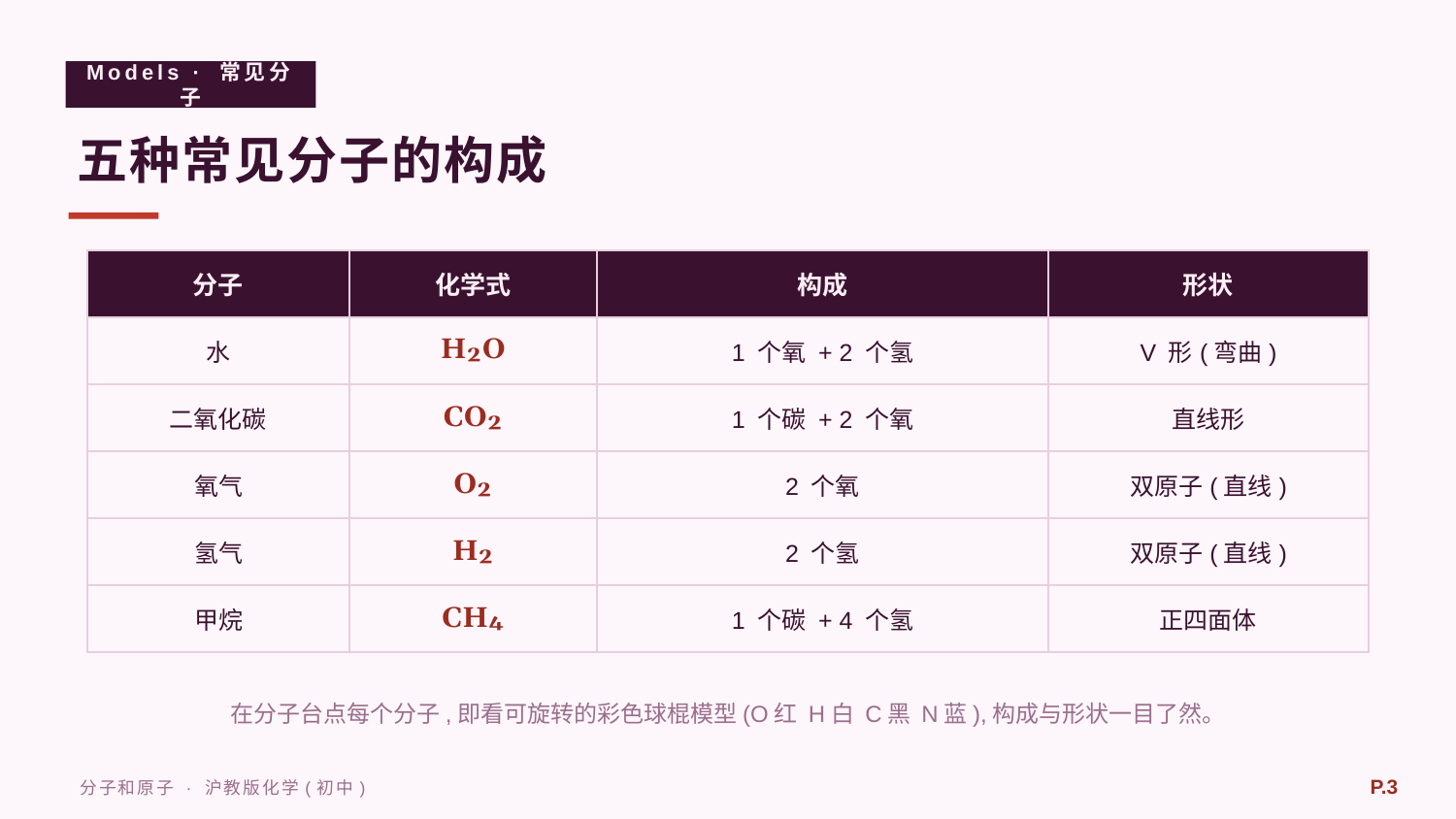

Models · 常见分子

五种常见分子的构成

| 分子 | 化学式 | 构成 | 形状 |
| --- | --- | --- | --- |
| 水 | H₂O | 1 个氧 + 2 个氢 | V 形(弯曲) |
| 二氧化碳 | CO₂ | 1 个碳 + 2 个氧 | 直线形 |
| 氧气 | O₂ | 2 个氧 | 双原子(直线) |
| 氢气 | H₂ | 2 个氢 | 双原子(直线) |
| 甲烷 | CH₄ | 1 个碳 + 4 个氢 | 正四面体 |
在分子台点每个分子,即看可旋转的彩色球棍模型(O红 H白 C黑 N蓝),构成与形状一目了然。
P.3
分子和原子 · 沪教版化学(初中)